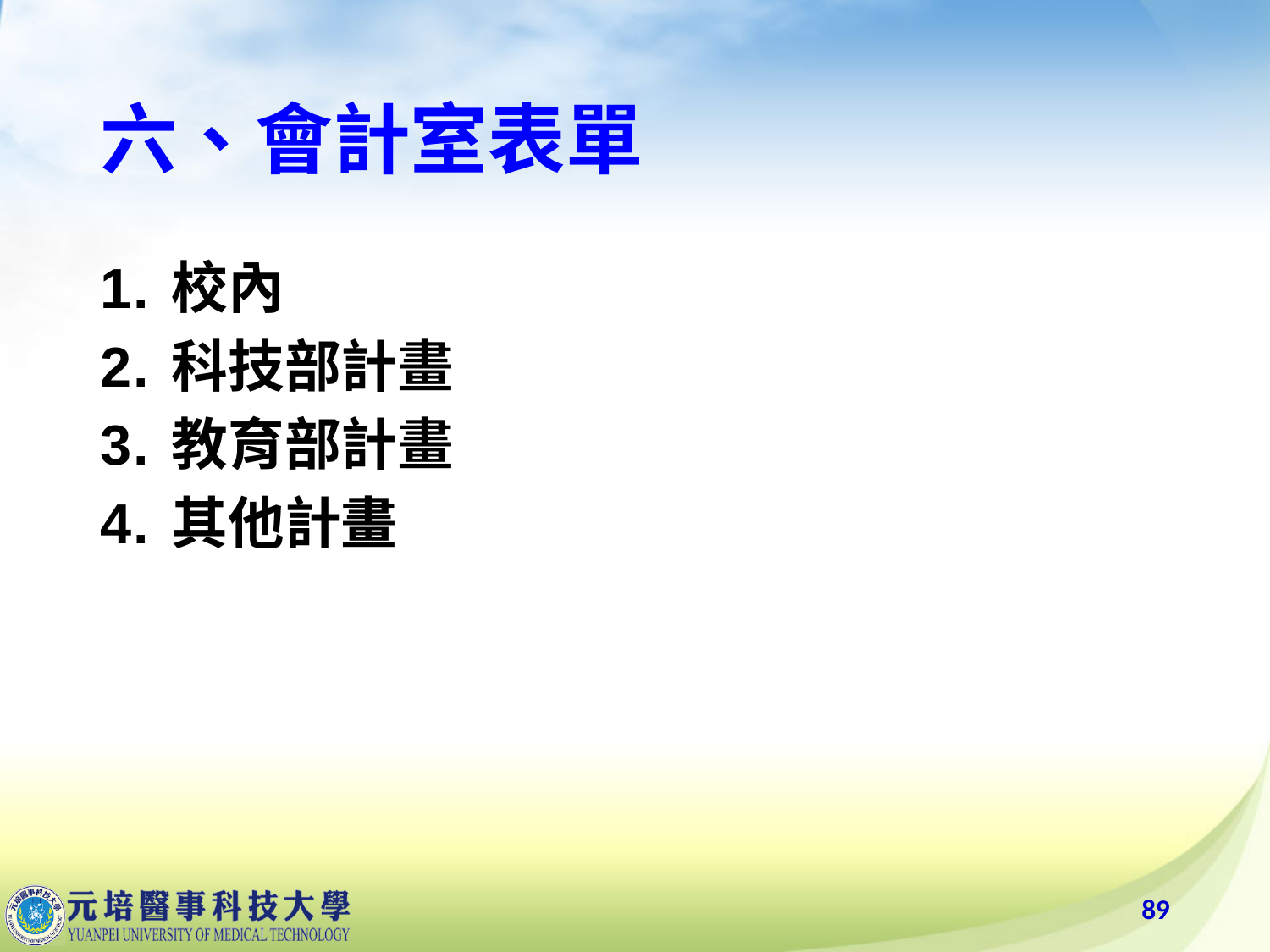

# 六、會計室表單
校內
科技部計畫
教育部計畫
其他計畫
89